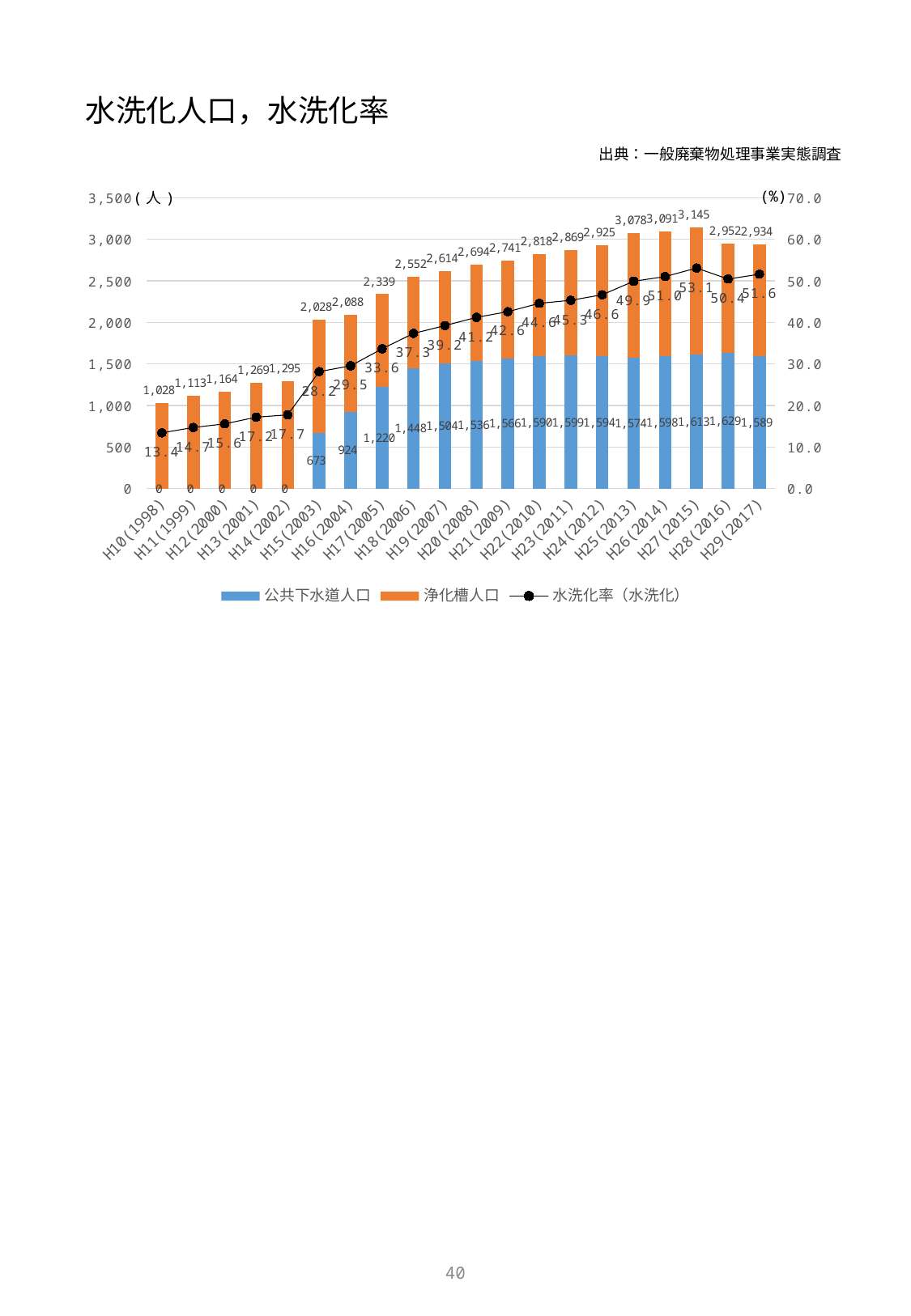

水洗化人口，水洗化率
出典：一般廃棄物処理事業実態調査

### Chart

| Category | 公共下水道人口 | 浄化槽人口 | 合計 | 水洗化率（水洗化） |
|---|---|---|---|---|
| H10(1998) | 0.0 | 1028.0 | 1028.0 | 13.416862487792969 |
| H11(1999) | 0.0 | 1113.0 | 1113.0 | 14.71054718477399 |
| H12(2000) | 0.0 | 1164.0 | 1164.0 | 15.576073865917303 |
| H13(2001) | 0.0 | 1269.0 | 1269.0 | 17.192792304565778 |
| H14(2002) | 0.0 | 1295.0 | 1295.0 | 17.747019323009454 |
| H15(2003) | 673.0 | 1355.0 | 2028.0 | 28.154935443565183 |
| H16(2004) | 924.0 | 1164.0 | 2088.0 | 29.537416890649315 |
| H17(2005) | 1220.0 | 1119.0 | 2339.0 | 33.64015579223633 |
| H18(2006) | 1448.0 | 1104.0 | 2552.0 | 37.33723482077542 |
| H19(2007) | 1504.0 | 1110.0 | 2614.0 | 39.231577367552156 |
| H20(2008) | 1536.0 | 1158.0 | 2694.0 | 41.20526154787397 |
| H21(2009) | 1566.0 | 1175.0 | 2741.0 | 42.56872185121913 |
| H22(2010) | 1590.0 | 1228.0 | 2818.0 | 44.58155355165322 |
| H23(2011) | 1599.0 | 1270.0 | 2869.0 | 45.31669562470384 |
| H24(2012) | 1594.0 | 1331.0 | 2925.0 | 46.6432785839579 |
| H25(2013) | 1574.0 | 1504.0 | 3078.0 | 49.91081563158748 |
| H26(2014) | 1598.0 | 1493.0 | 3091.0 | 51.02344007923407 |
| H27(2015) | 1613.0 | 1532.0 | 3145.0 | 53.089128966914245 |
| H28(2016) | 1629.0 | 1323.0 | 2952.0 | 50.444292549555705 |
| H29(2017) | 1589.0 | 1345.0 | 2934.0 | 51.600422089342246 |
40